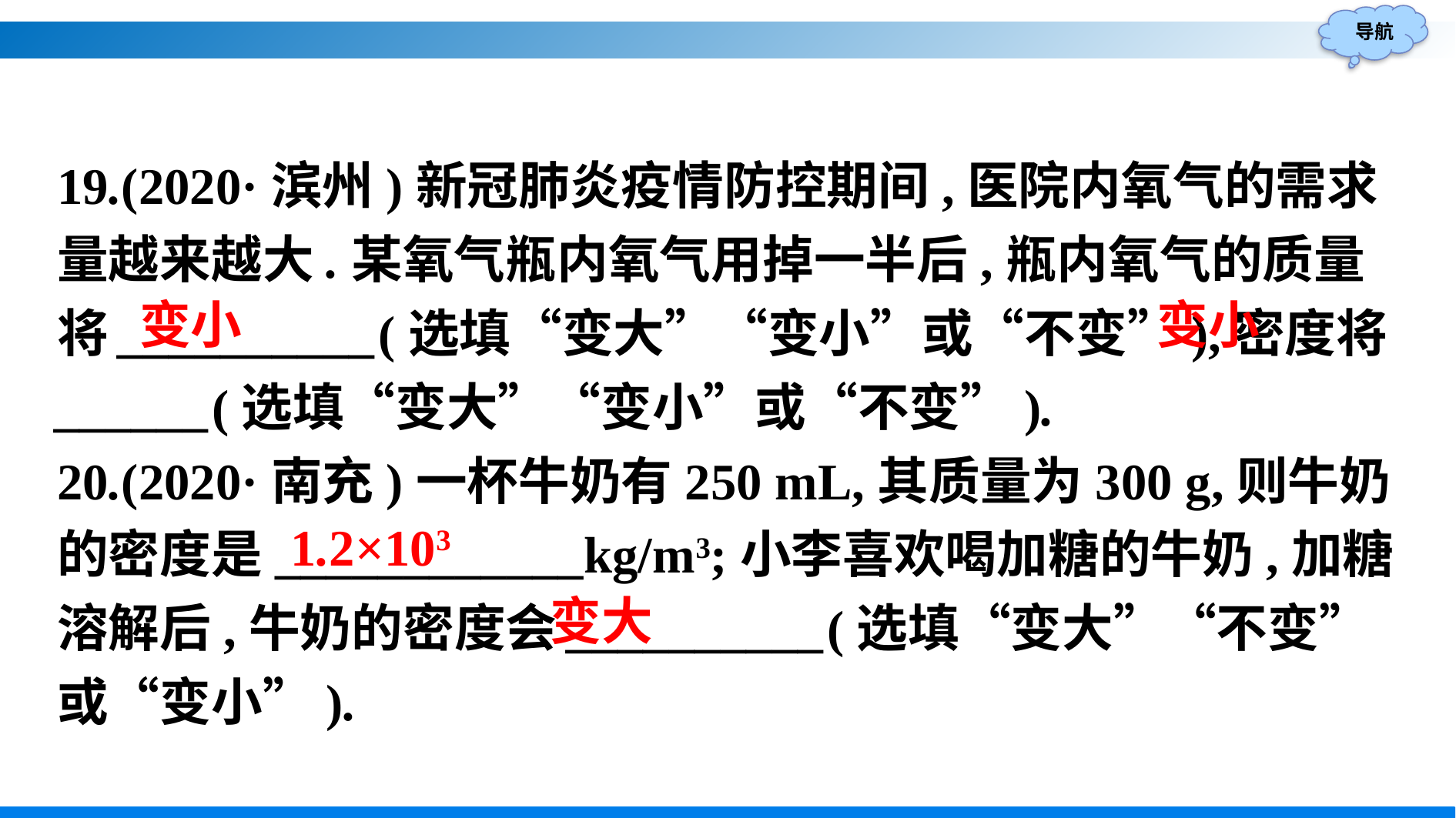

19.(2020·滨州)新冠肺炎疫情防控期间,医院内氧气的需求量越来越大.某氧气瓶内氧气用掉一半后,瓶内氧气的质量将__________(选填“变大”“变小”或“不变”),密度将______(选填“变大”“变小”或“不变”).
20.(2020·南充)一杯牛奶有250 mL,其质量为300 g,则牛奶的密度是____________kg/m3;小李喜欢喝加糖的牛奶,加糖溶解后,牛奶的密度会__________(选填“变大”“不变”或“变小”).
变小
变小
1.2×103
变大